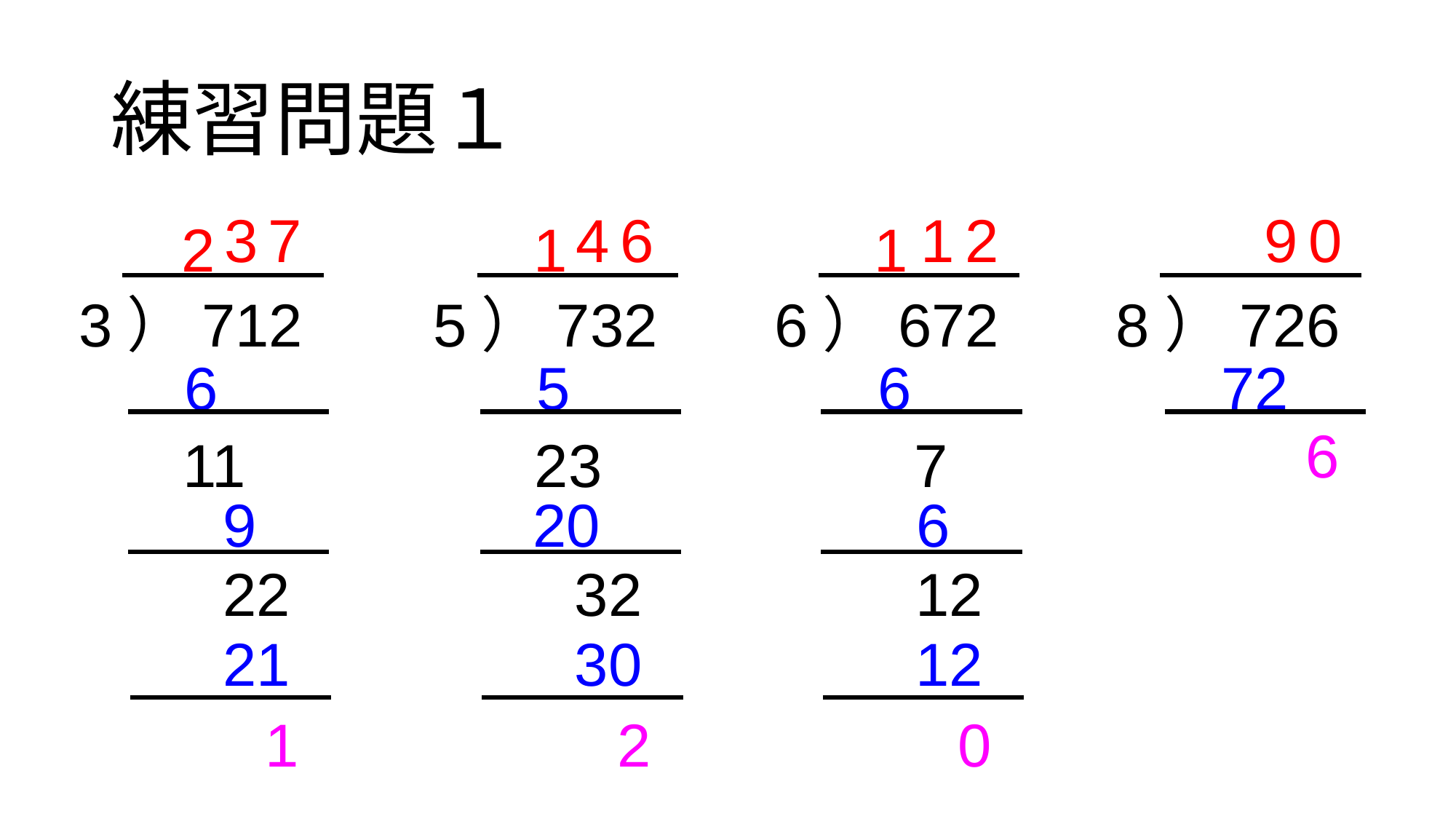

# 練習問題１
2
1
1
3
7
4
6
1
2
9
0
3）712
5）732
6）672
8）726
6
5
6
72
11
23
7
6
9
20
6
22
32
12
21
30
12
1
2
0